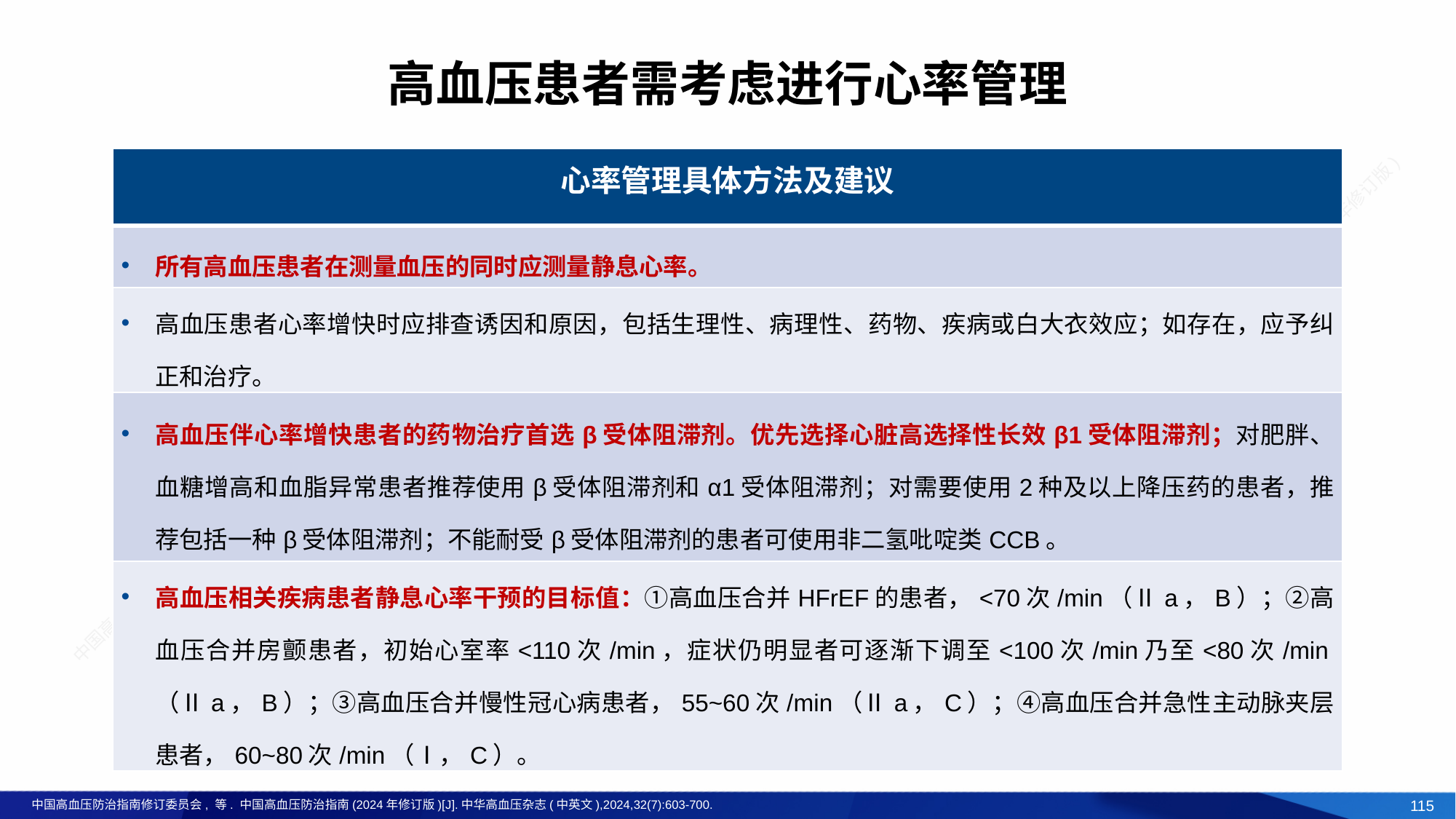

# 高血压患者需考虑进行心率管理
| 心率管理具体方法及建议 |
| --- |
| 所有高血压患者在测量血压的同时应测量静息心率。 |
| 高血压患者心率增快时应排查诱因和原因，包括生理性、病理性、药物、疾病或白大衣效应；如存在，应予纠正和治疗。 |
| 高血压伴心率增快患者的药物治疗首选β受体阻滞剂。优先选择心脏高选择性长效β1受体阻滞剂；对肥胖、血糖增高和血脂异常患者推荐使用β受体阻滞剂和α1受体阻滞剂；对需要使用2种及以上降压药的患者，推荐包括一种β受体阻滞剂；不能耐受β受体阻滞剂的患者可使用非二氢吡啶类CCB。 |
| 高血压相关疾病患者静息心率干预的目标值：①高血压合并HFrEF的患者，<70次/min（Ⅱa，B）；②高血压合并房颤患者，初始心室率<110次/min，症状仍明显者可逐渐下调至<100次/min乃至<80次/min（Ⅱa，B）；③高血压合并慢性冠心病患者，55~60次/min（Ⅱa，C）；④高血压合并急性主动脉夹层患者，60~80次/min（Ⅰ，C）。 |